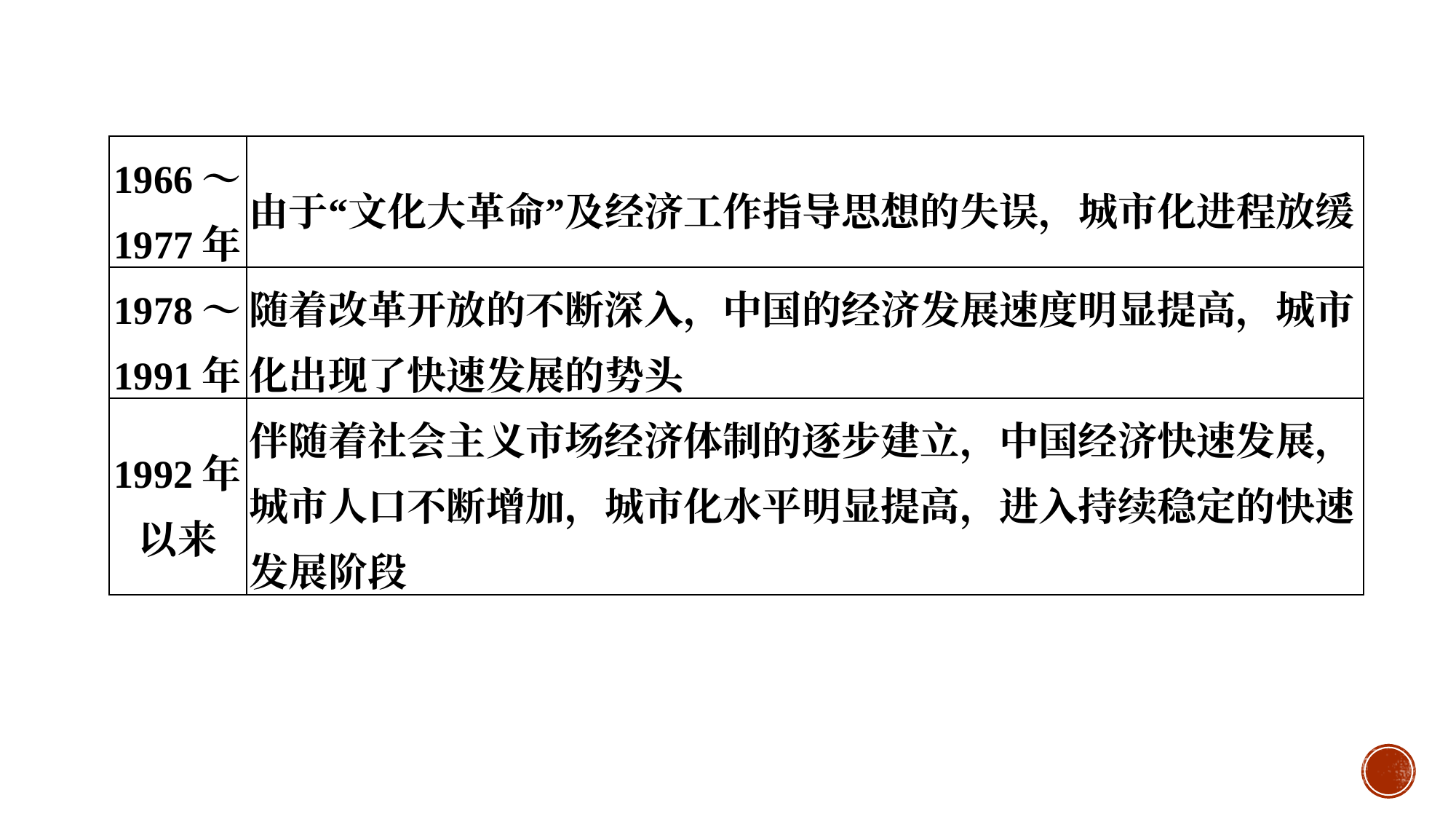

#
| 1966～ 1977年 | 由于“文化大革命”及经济工作指导思想的失误，城市化进程放缓 |
| --- | --- |
| 1978～ 1991年 | 随着改革开放的不断深入，中国的经济发展速度明显提高，城市化出现了快速发展的势头 |
| 1992年 以来 | 伴随着社会主义市场经济体制的逐步建立，中国经济快速发展，城市人口不断增加，城市化水平明显提高，进入持续稳定的快速发展阶段 |